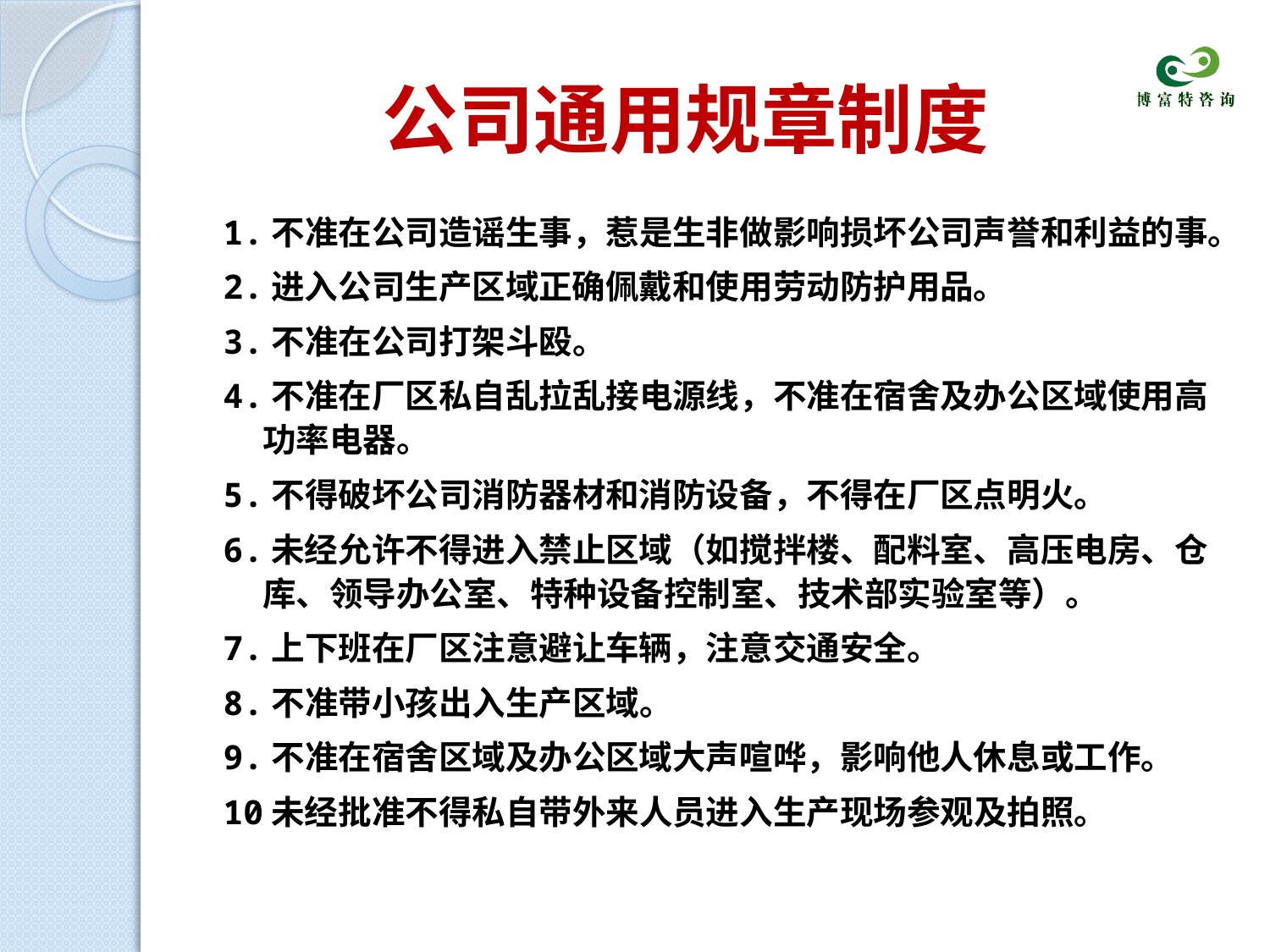

# 公司通用规章制度
1.不准在公司造谣生事，惹是生非做影响损坏公司声誉和利益的事。
2.进入公司生产区域正确佩戴和使用劳动防护用品。
3.不准在公司打架斗殴。
4.不准在厂区私自乱拉乱接电源线，不准在宿舍及办公区域使用高功率电器。
5.不得破坏公司消防器材和消防设备，不得在厂区点明火。
6.未经允许不得进入禁止区域（如搅拌楼、配料室、高压电房、仓库、领导办公室、特种设备控制室、技术部实验室等）。
7.上下班在厂区注意避让车辆，注意交通安全。
8.不准带小孩出入生产区域。
9.不准在宿舍区域及办公区域大声喧哗，影响他人休息或工作。
10未经批准不得私自带外来人员进入生产现场参观及拍照。